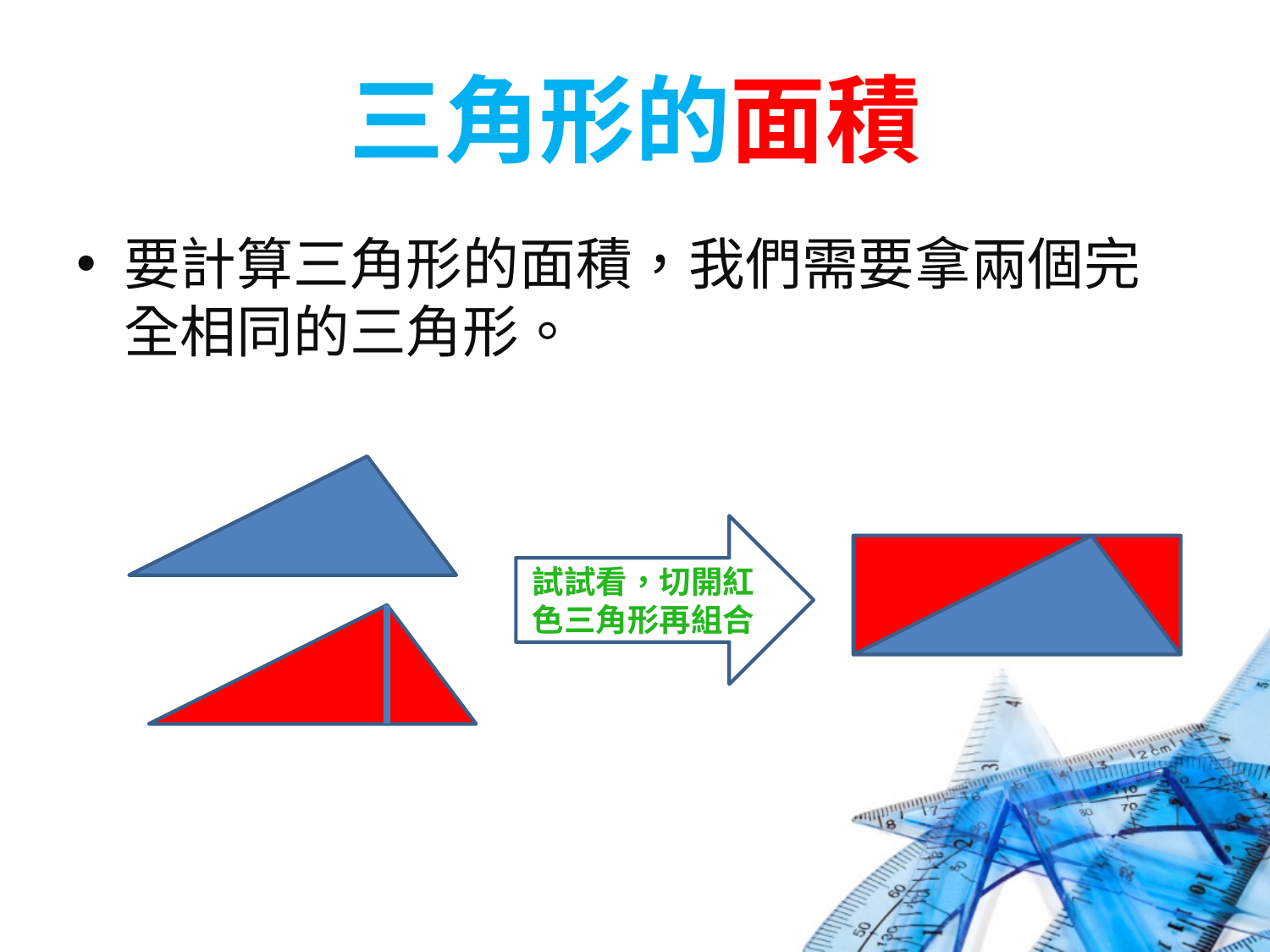

# 三角形的面積
要計算三角形的面積，我們需要拿兩個完全相同的三角形。

試試看，切開紅色三角形再組合